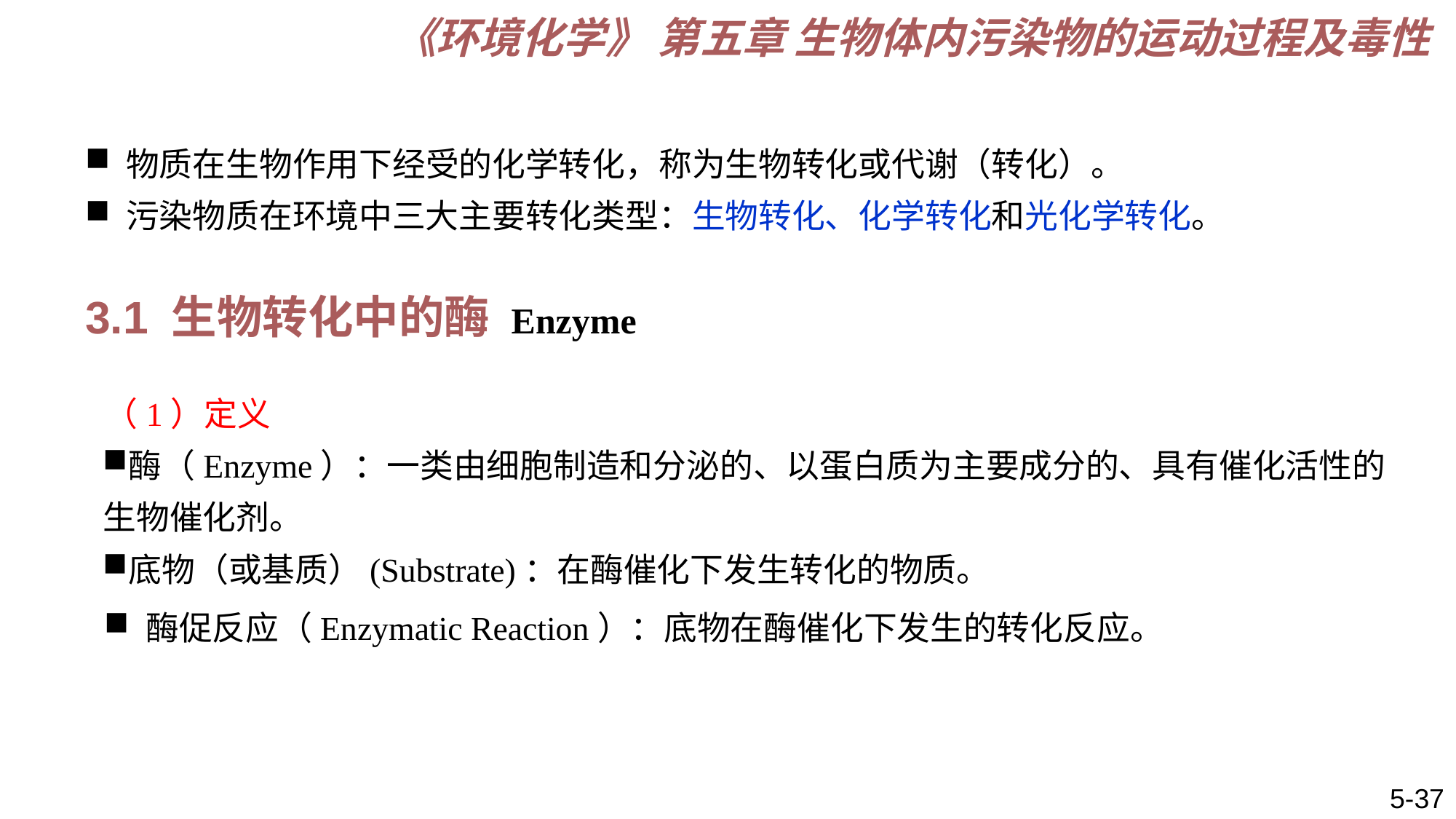

《环境化学》 第五章 生物体内污染物的运动过程及毒性
物质在生物作用下经受的化学转化，称为生物转化或代谢（转化）。
污染物质在环境中三大主要转化类型：生物转化、化学转化和光化学转化。
3.1 生物转化中的酶 Enzyme
（1）定义
酶（Enzyme）：一类由细胞制造和分泌的、以蛋白质为主要成分的、具有催化活性的生物催化剂。
底物（或基质）(Substrate)：在酶催化下发生转化的物质。
酶促反应（Enzymatic Reaction）：底物在酶催化下发生的转化反应。

5-37